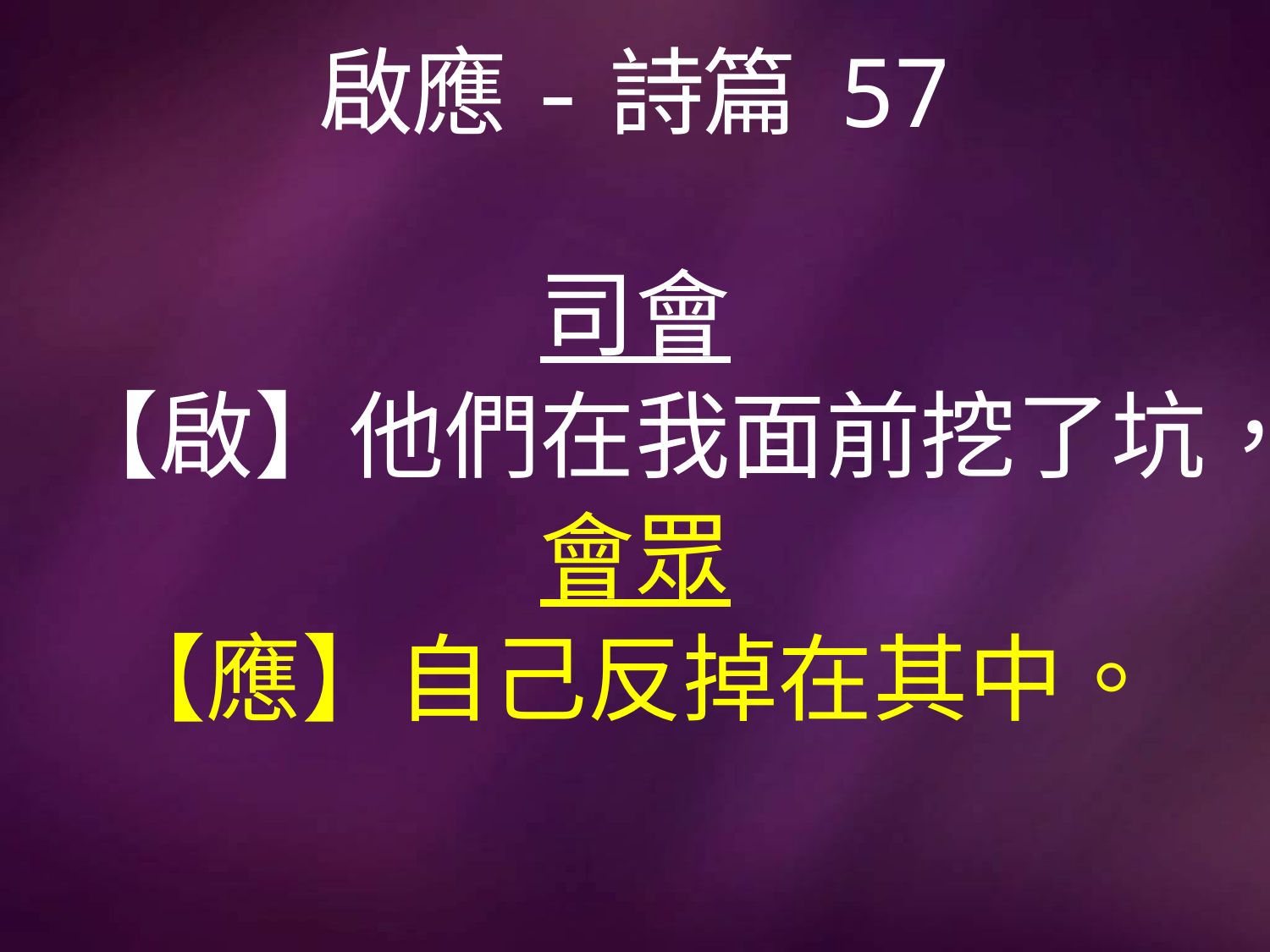

# 啟應-詩篇 57
司會
【啟】他們在我面前挖了坑，
會眾
【應】自己反掉在其中。